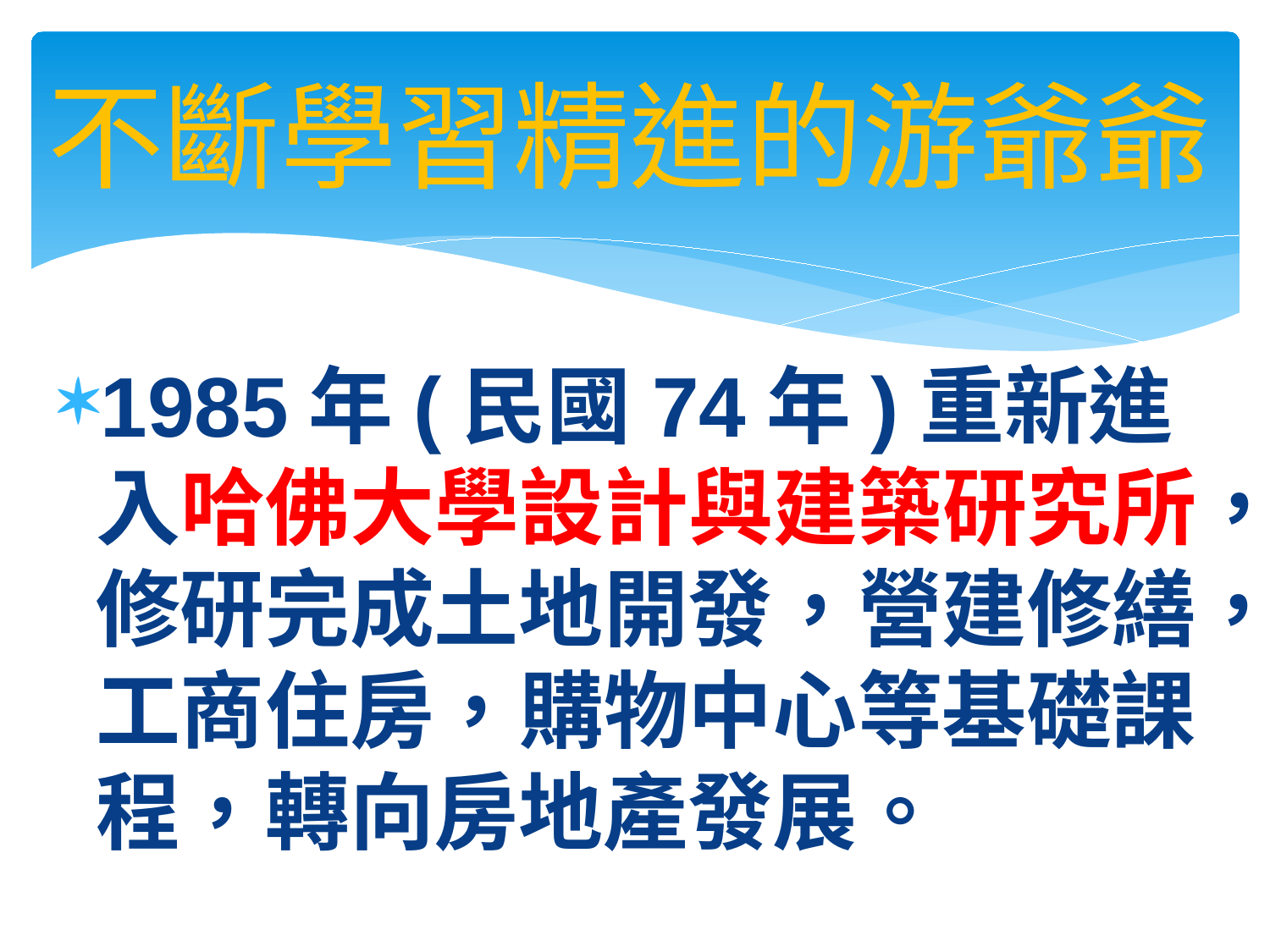

# 不斷學習精進的游爺爺
1985年(民國74年)重新進入哈佛大學設計與建築研究所，修研完成土地開發，營建修繕，工商住房，購物中心等基礎課程，轉向房地產發展。